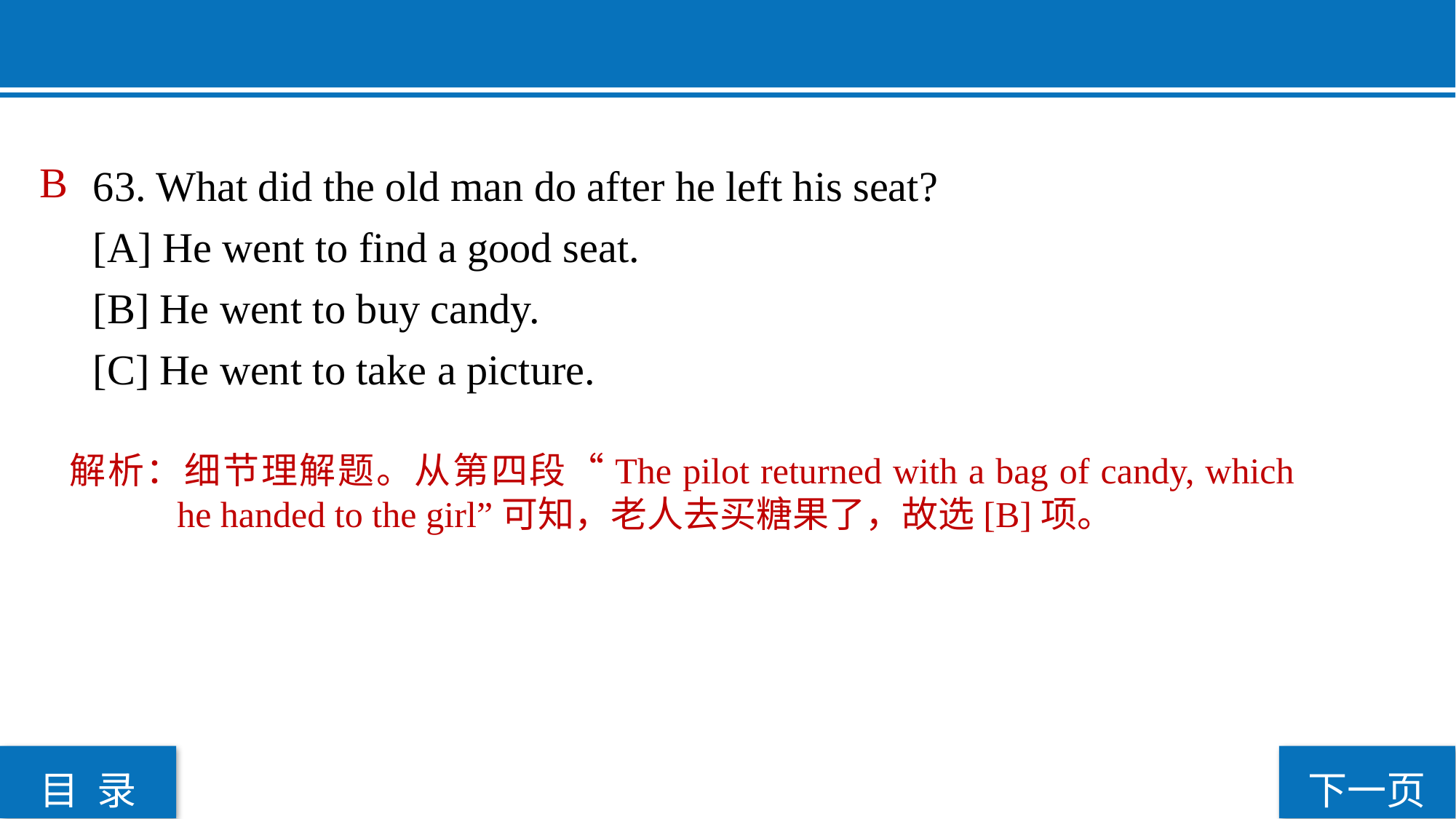

63. What did the old man do after he left his seat?
[A] He went to find a good seat.
[B] He went to buy candy.
[C] He went to take a picture.
 B
解析：细节理解题。从第四段“The pilot returned with a bag of candy, which he handed to the girl”可知，老人去买糖果了，故选[B]项。